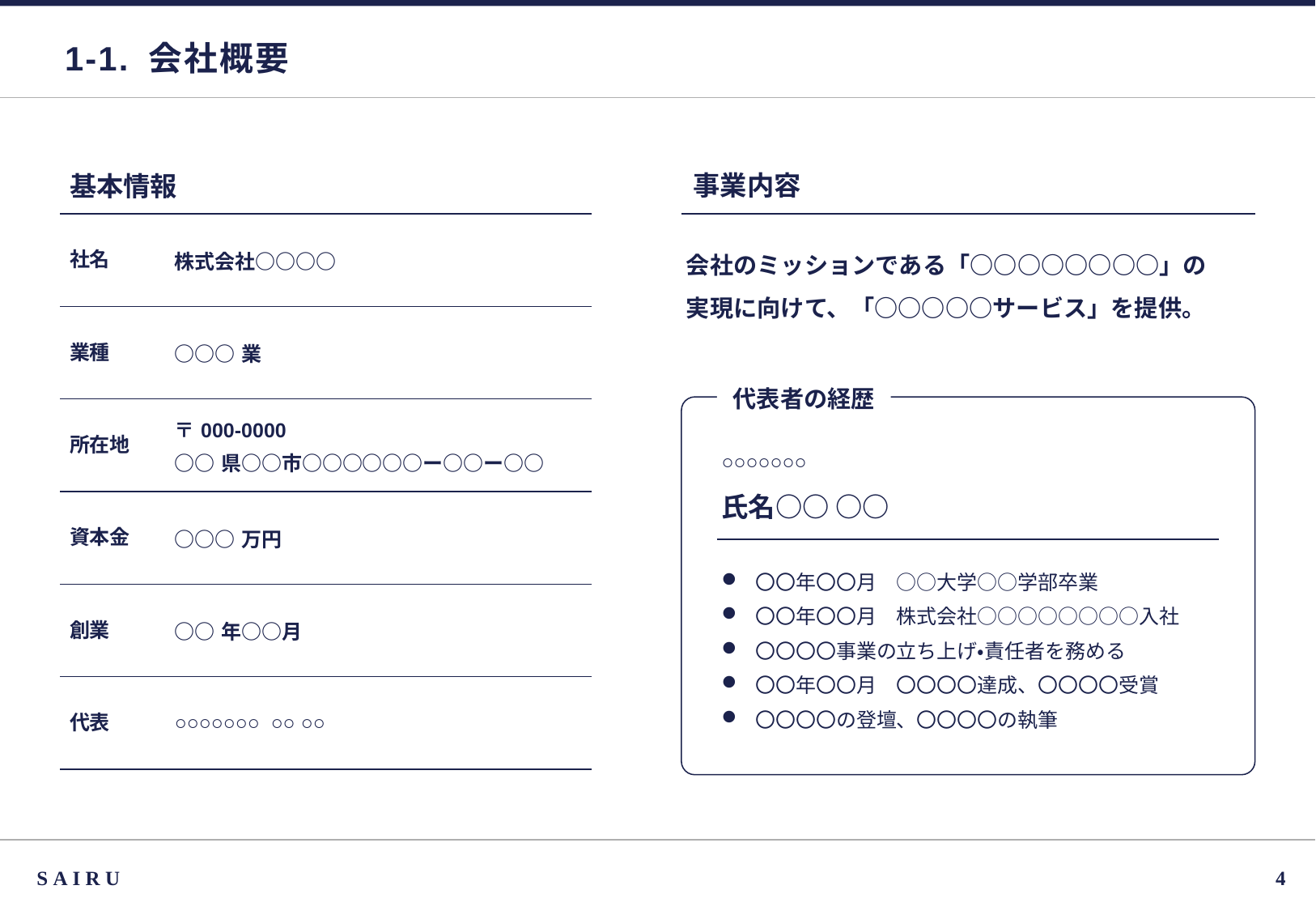

# 1-1. 会社概要
| 基本情報 |  |
| --- | --- |
| 社名 | 株式会社○○○○ |
| 業種 | ○○○業 |
| 所在地 | 〒000-0000 ○○県○○市○○○○○○ー○○ー○○ |
| 資本金 | ○○○万円 |
| 創業 | ○○年○○月 |
| 代表 | ○○○○○○○ ○○ ○○ |
事業内容
会社のミッションである「○○○○○○○○」の
実現に向けて、「○○○○○サービス」を提供。
代表者の経歴

○○○○○○○
氏名○○ ○○
〇〇年〇〇月　○○大学○○学部卒業
〇〇年〇〇月　株式会社○○○○○○○○入社
〇〇〇〇事業の立ち上げ・責任者を務める
〇〇年〇〇月　〇〇〇〇達成、〇〇〇〇受賞
〇〇〇〇の登壇、〇〇〇〇の執筆
SAIRU
4